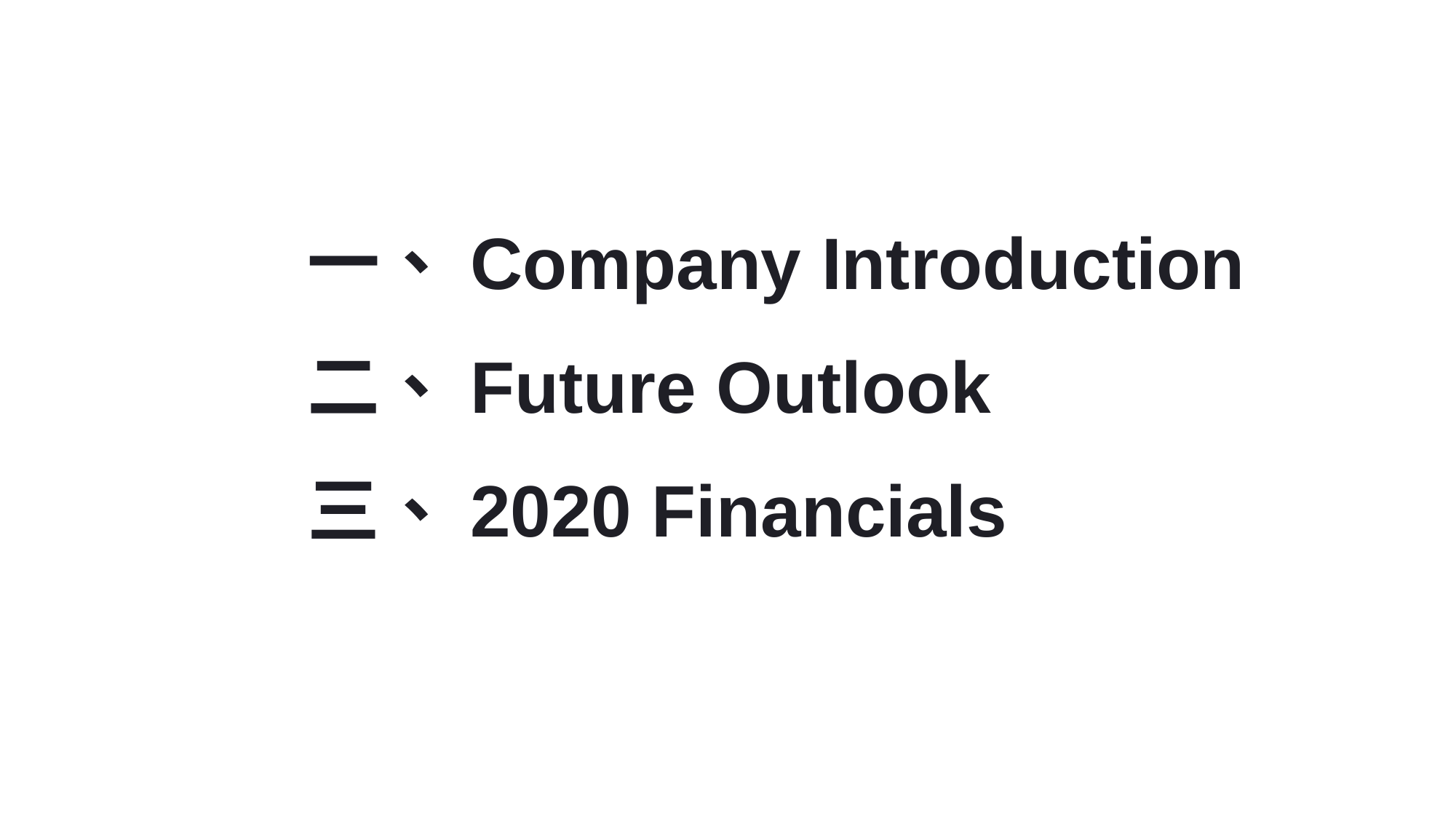

2
一、Company Introduction
二、Future Outlook
三、2020 Financials